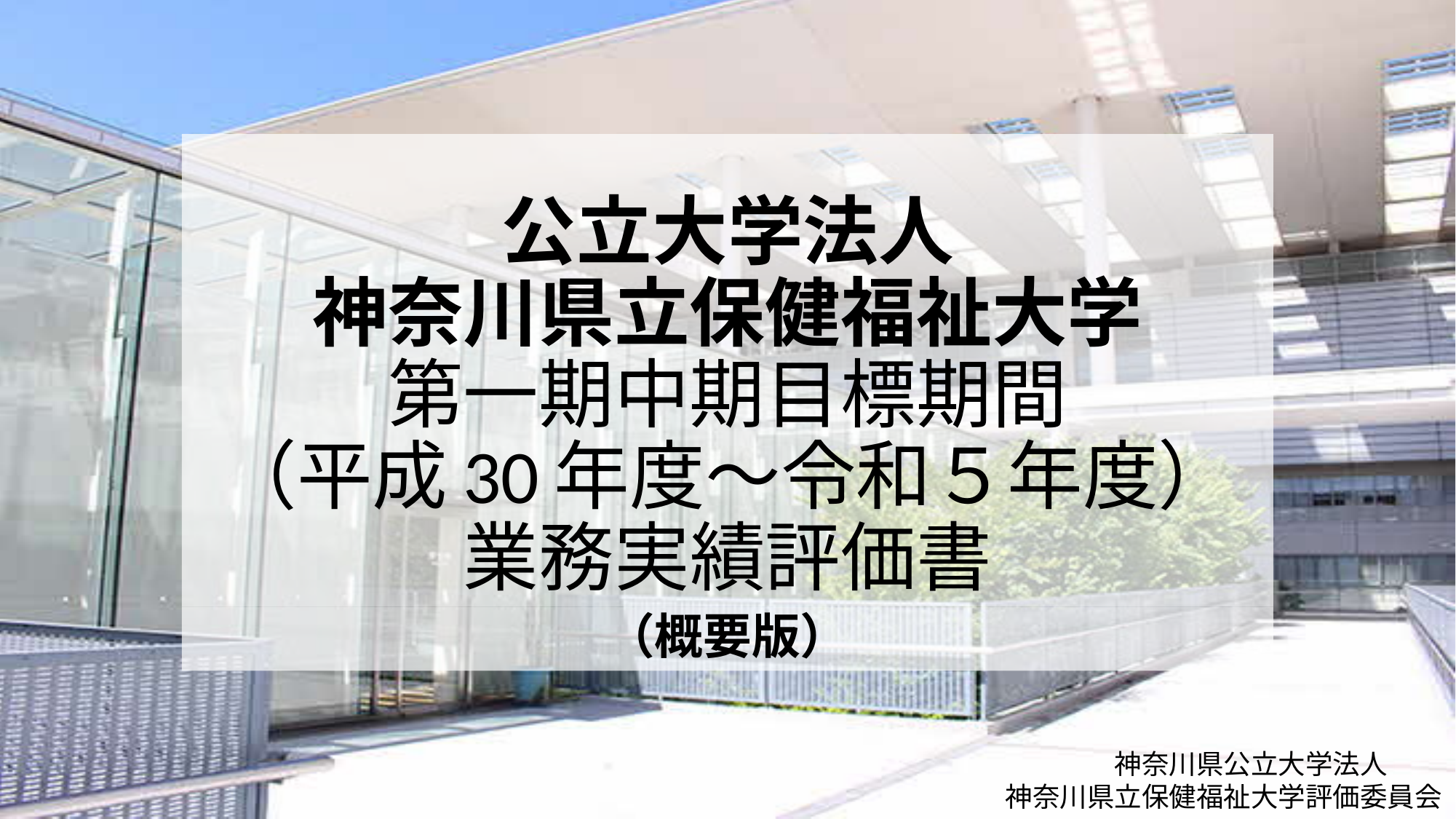

# 公立大学法人 神奈川県立保健福祉大学 第一期中期目標期間 （平成30年度～令和５年度） 業務実績評価書
（概要版）
	神奈川県公立大学法人
神奈川県立保健福祉大学評価委員会